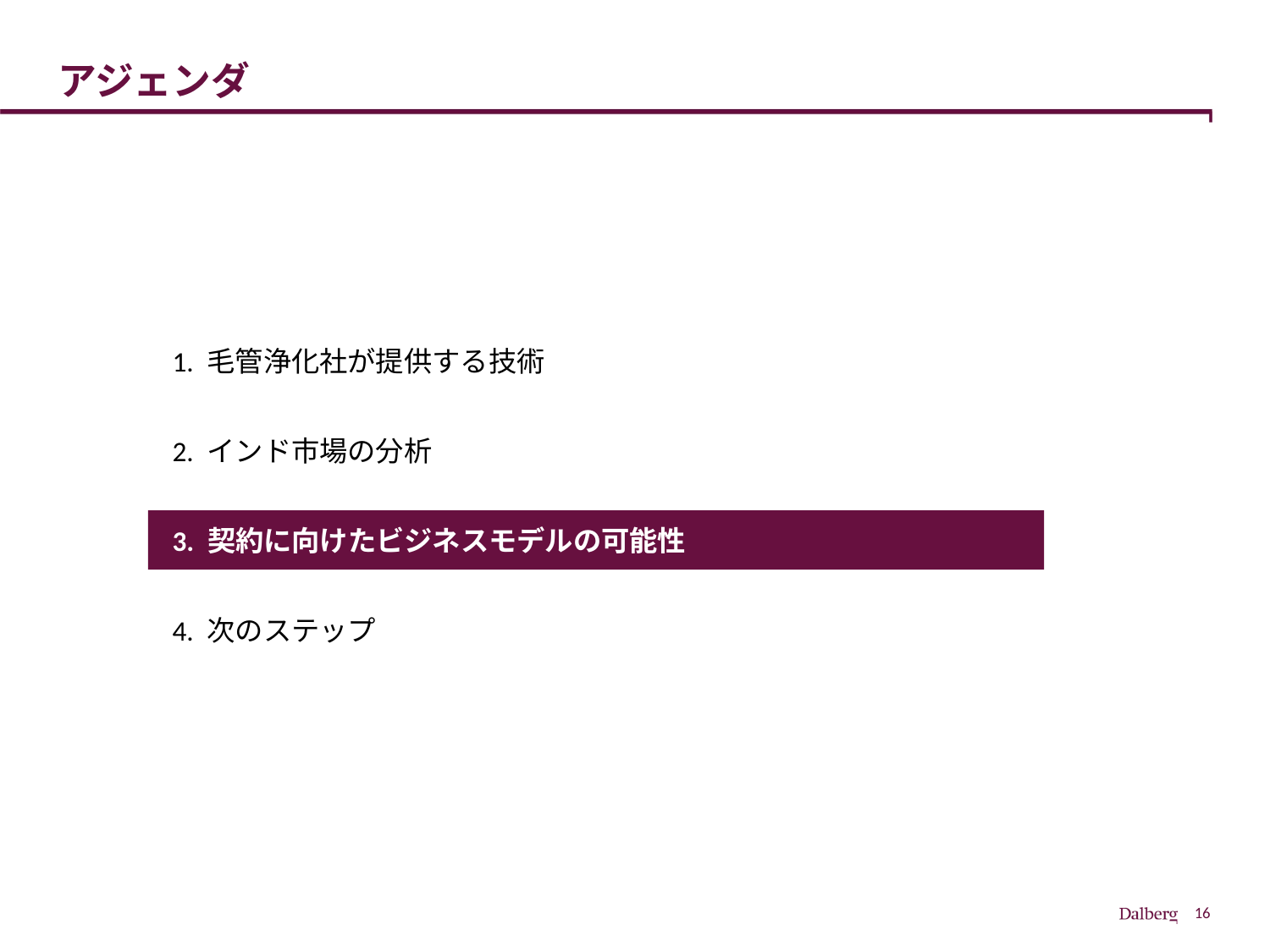

# アジェンダ
1. 毛管浄化社が提供する技術
2. インド市場の分析
3. 契約に向けたビジネスモデルの可能性
4. 次のステップ